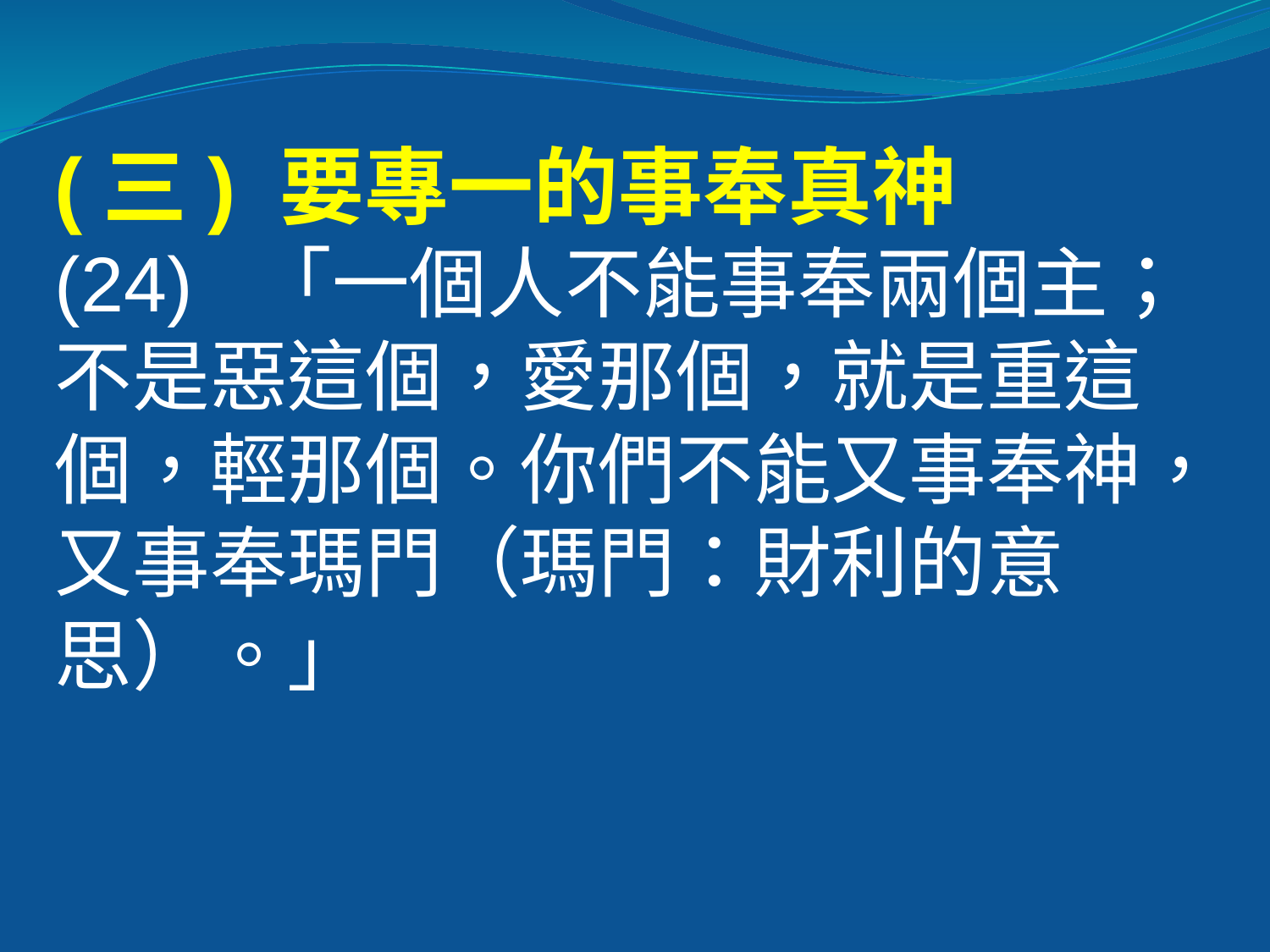

(三) 要專一的事奉真神
(24)  「一個人不能事奉兩個主；不是惡這個，愛那個，就是重這個，輕那個。你們不能又事奉神，又事奉瑪門（瑪門：財利的意思）。」